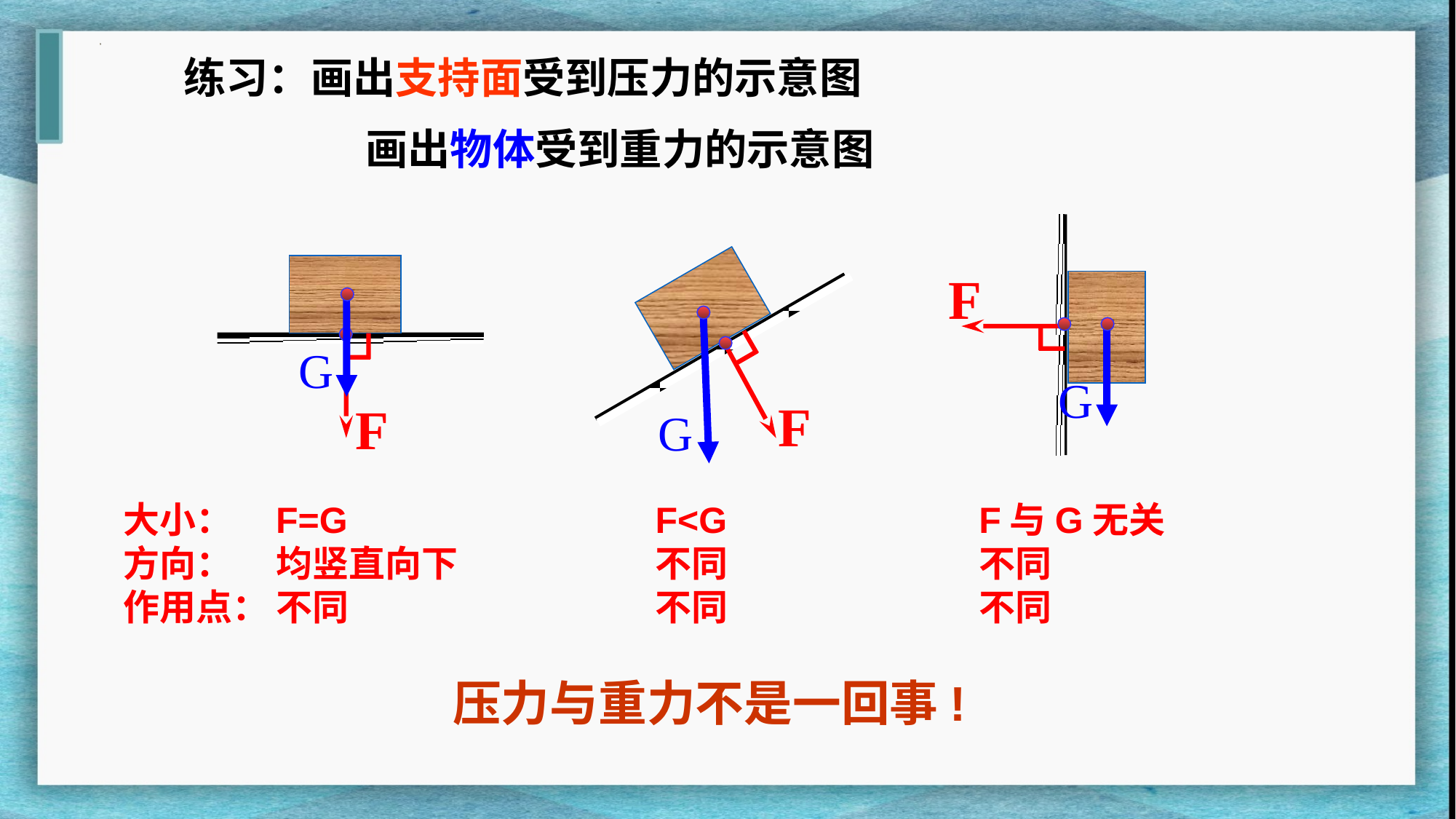

练习：画出支持面受到压力的示意图

	画出物体受到重力的示意图

F

G

G

G

F
F
大小：
方向：
作用点：
F=G
均竖直向下
不同
F<G
不同
不同
F与G无关
不同
不同
压力与重力不是一回事!